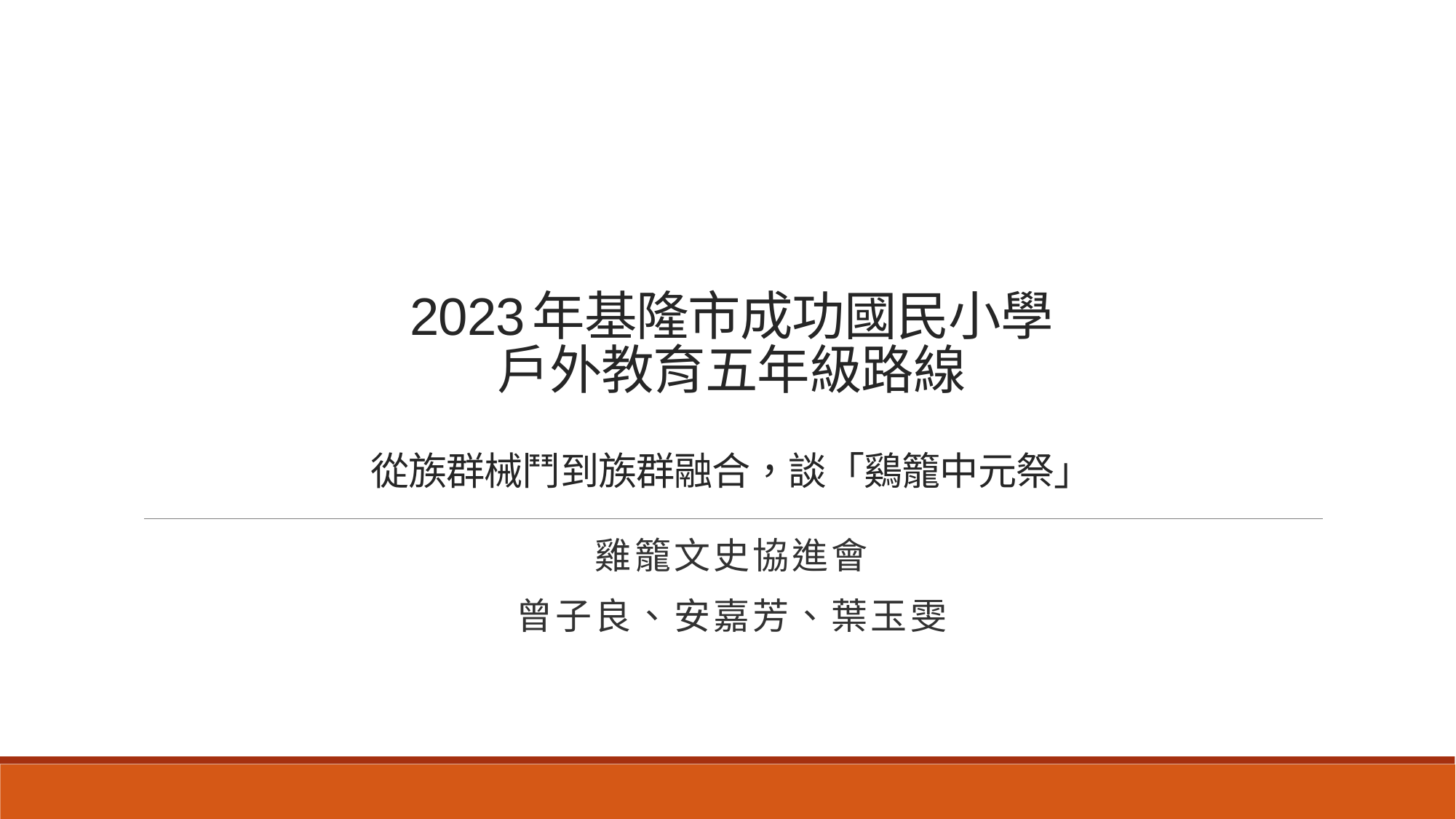

# 2023年基隆市成功國民小學 戶外教育五年級路線 從族群械鬥到族群融合，談「鷄籠中元祭」
雞籠文史協進會
曾子良、安嘉芳、葉玉雯